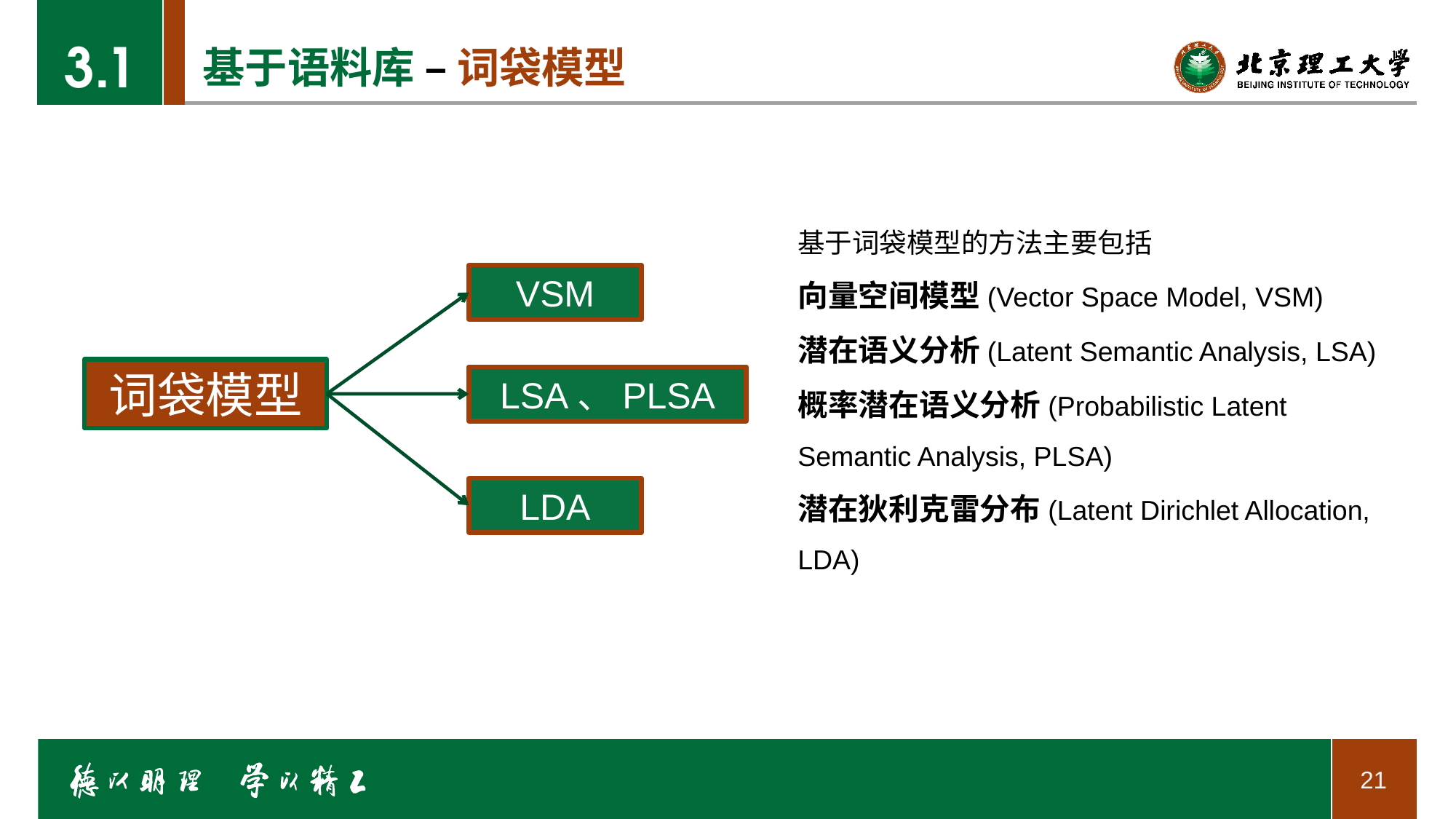

3.1
# 基于语料库 – 词袋模型
基于词袋模型的方法主要包括
向量空间模型(Vector Space Model, VSM)
潜在语义分析(Latent Semantic Analysis, LSA)
概率潜在语义分析(Probabilistic Latent Semantic Analysis, PLSA)
潜在狄利克雷分布(Latent Dirichlet Allocation, LDA)
VSM
词袋模型
LSA、PLSA
LDA